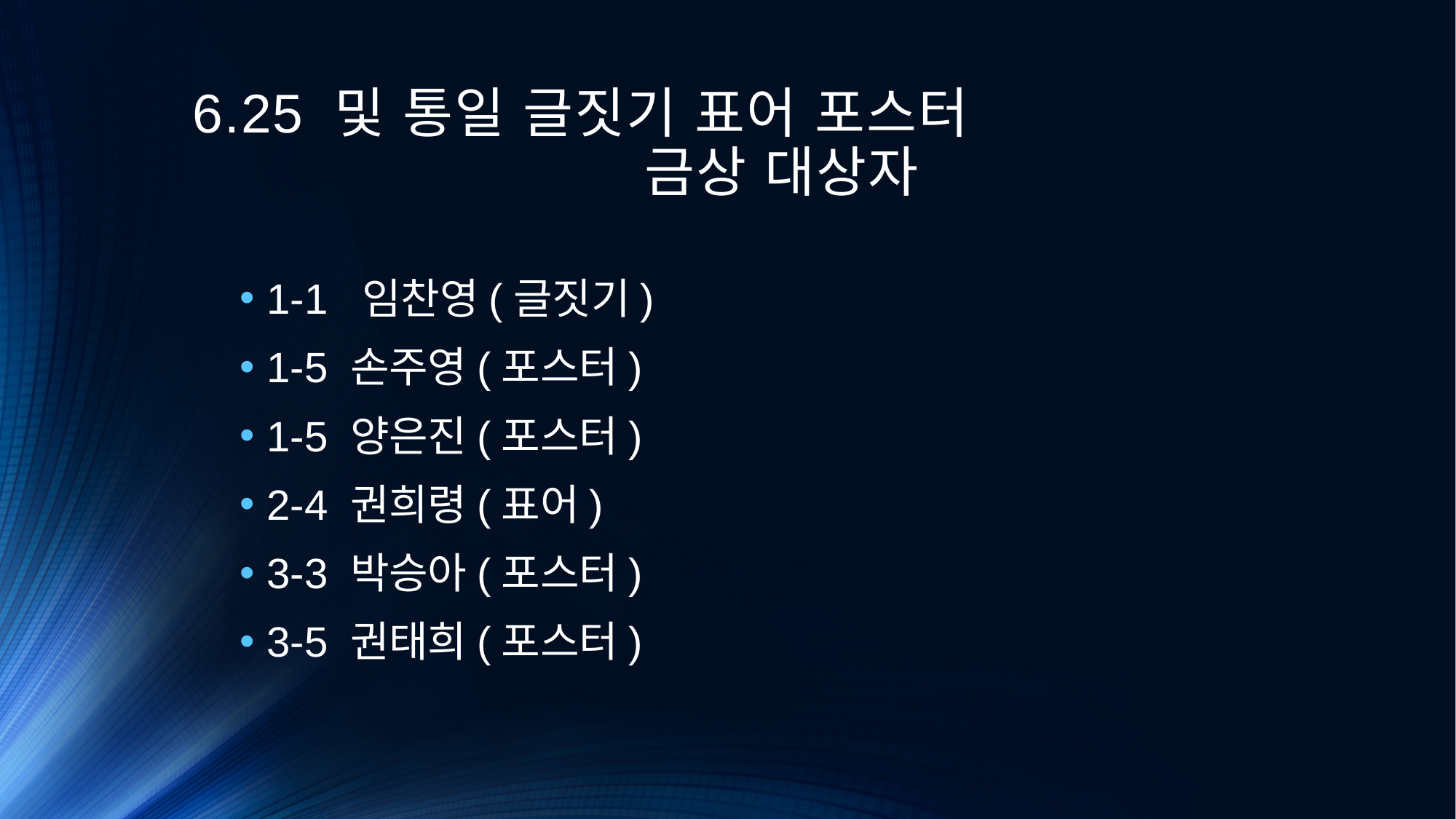

# 6.25 및 통일 글짓기 표어 포스터 금상 대상자
1-1  임찬영(글짓기)
1-5 손주영(포스터)
1-5 양은진(포스터)
2-4 권희령(표어)
3-3 박승아(포스터)
3-5 권태희(포스터)